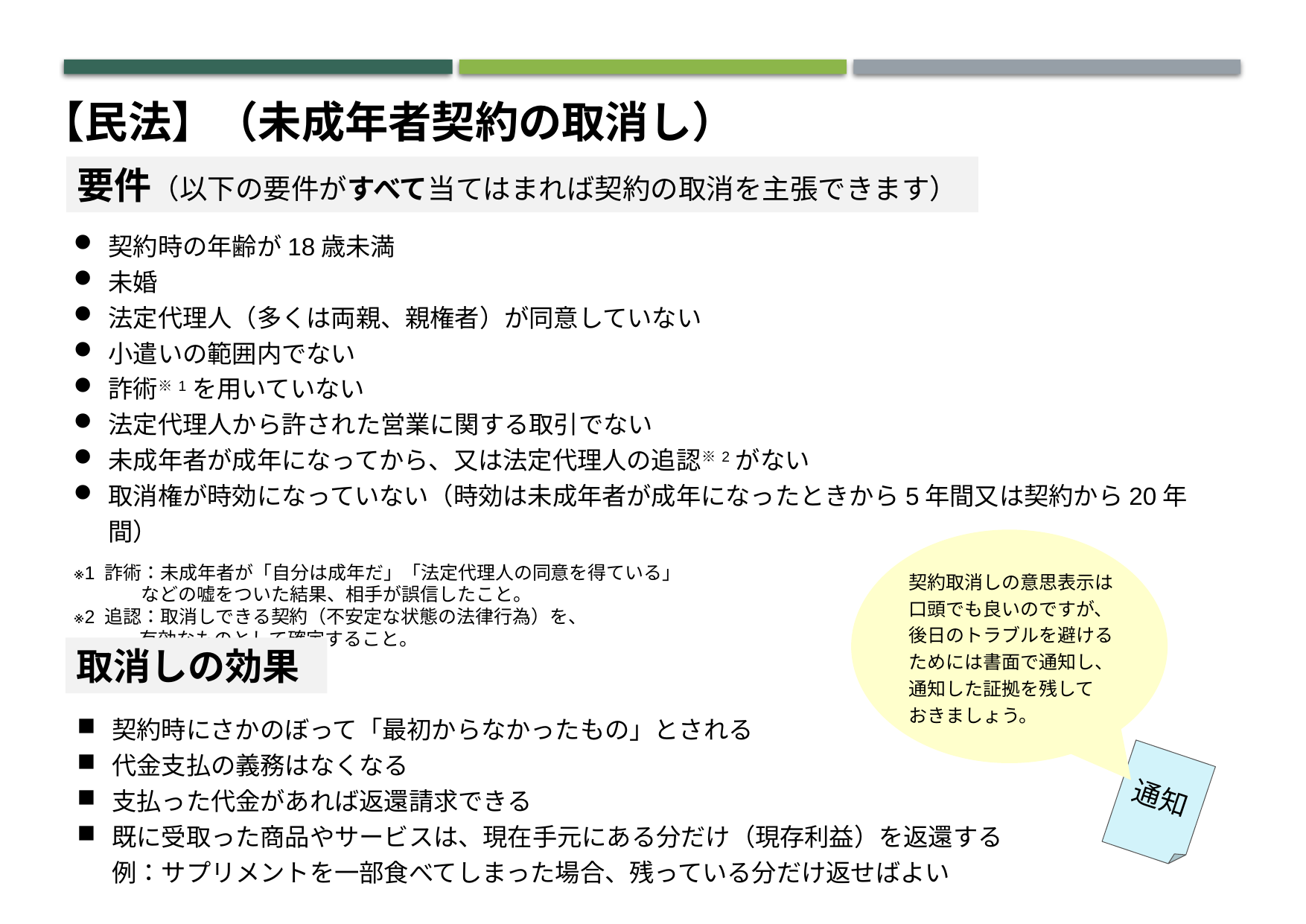

【民法】（未成年者契約の取消し）
要件（以下の要件がすべて当てはまれば契約の取消を主張できます）
契約時の年齢が18歳未満
未婚
法定代理人（多くは両親、親権者）が同意していない
小遣いの範囲内でない
詐術※1を用いていない
法定代理人から許された営業に関する取引でない
未成年者が成年になってから、又は法定代理人の追認※2がない
取消権が時効になっていない（時効は未成年者が成年になったときから5年間又は契約から20年間）

※1 詐術：未成年者が「自分は成年だ」「法定代理人の同意を得ている」
　            などの嘘をついた結果、相手が誤信したこと。
※2 追認：取消しできる契約（不安定な状態の法律行為）を、
               有効なものとして確定すること。

契約取消しの意思表示は口頭でも良いのですが、後日のトラブルを避けるためには書面で通知し、  通知した証拠を残して
おきましょう。
取消しの効果
契約時にさかのぼって「最初からなかったもの」とされる
代金支払の義務はなくなる
支払った代金があれば返還請求できる
既に受取った商品やサービスは、現在手元にある分だけ（現存利益）を返還する
例：サプリメントを一部食べてしまった場合、残っている分だけ返せばよい
通知